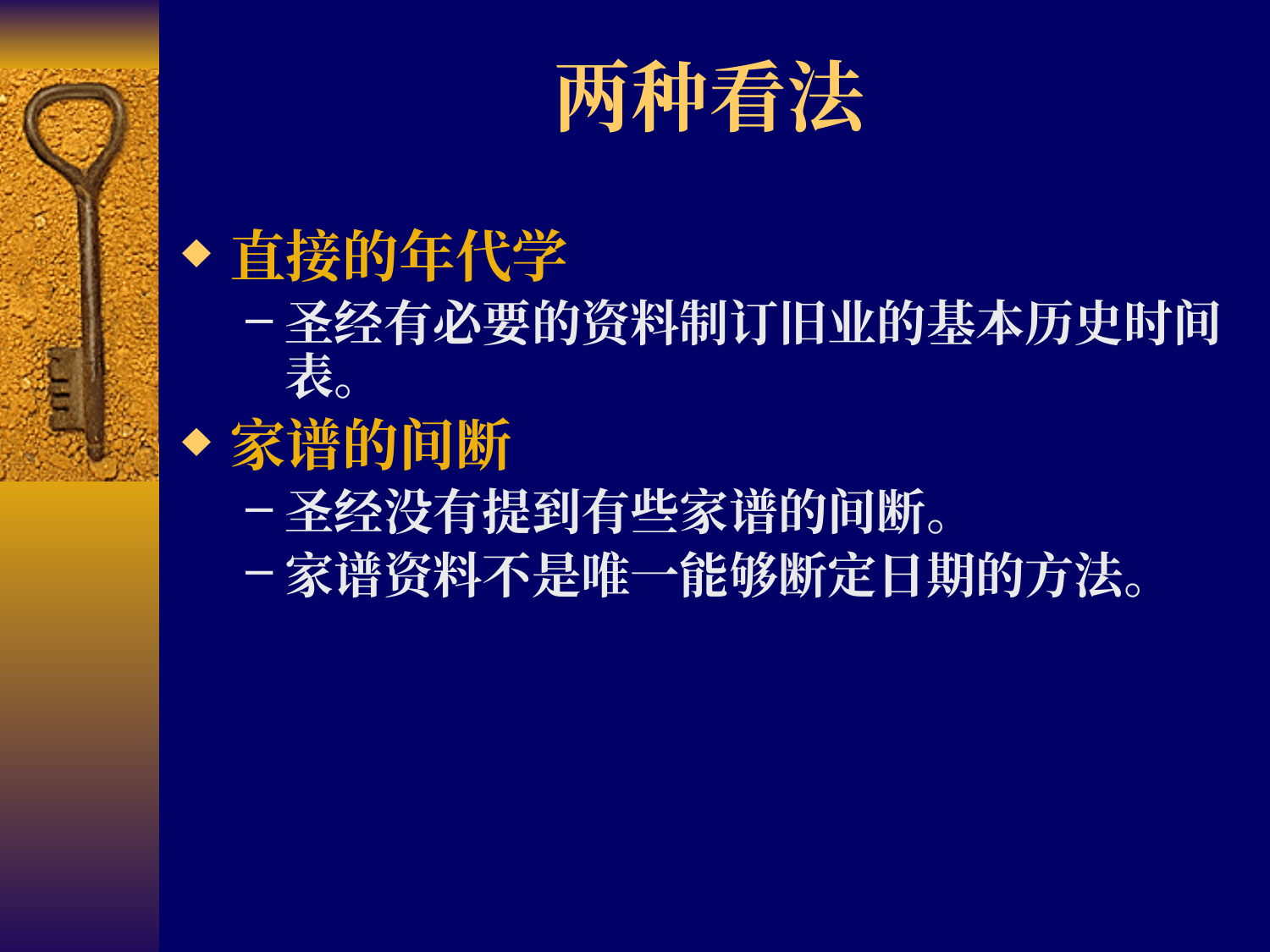

# 两种看法
直接的年代学
圣经有必要的资料制订旧业的基本历史时间表。
家谱的间断
圣经没有提到有些家谱的间断。
家谱资料不是唯一能够断定日期的方法。